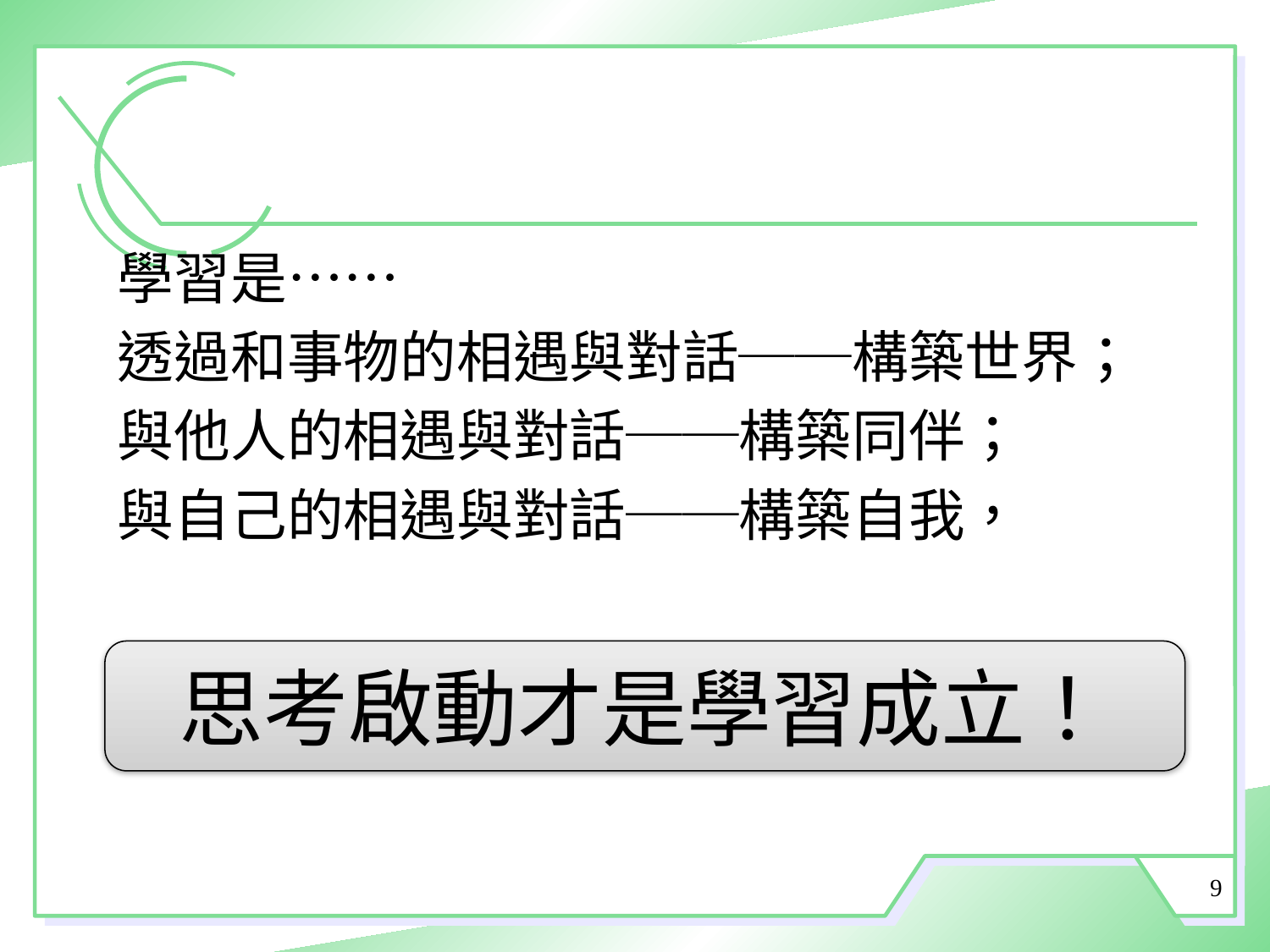

學習是……
透過和事物的相遇與對話──構築世界；
與他人的相遇與對話──構築同伴；
與自己的相遇與對話──構築自我，

思考啟動才是學習成立！
9